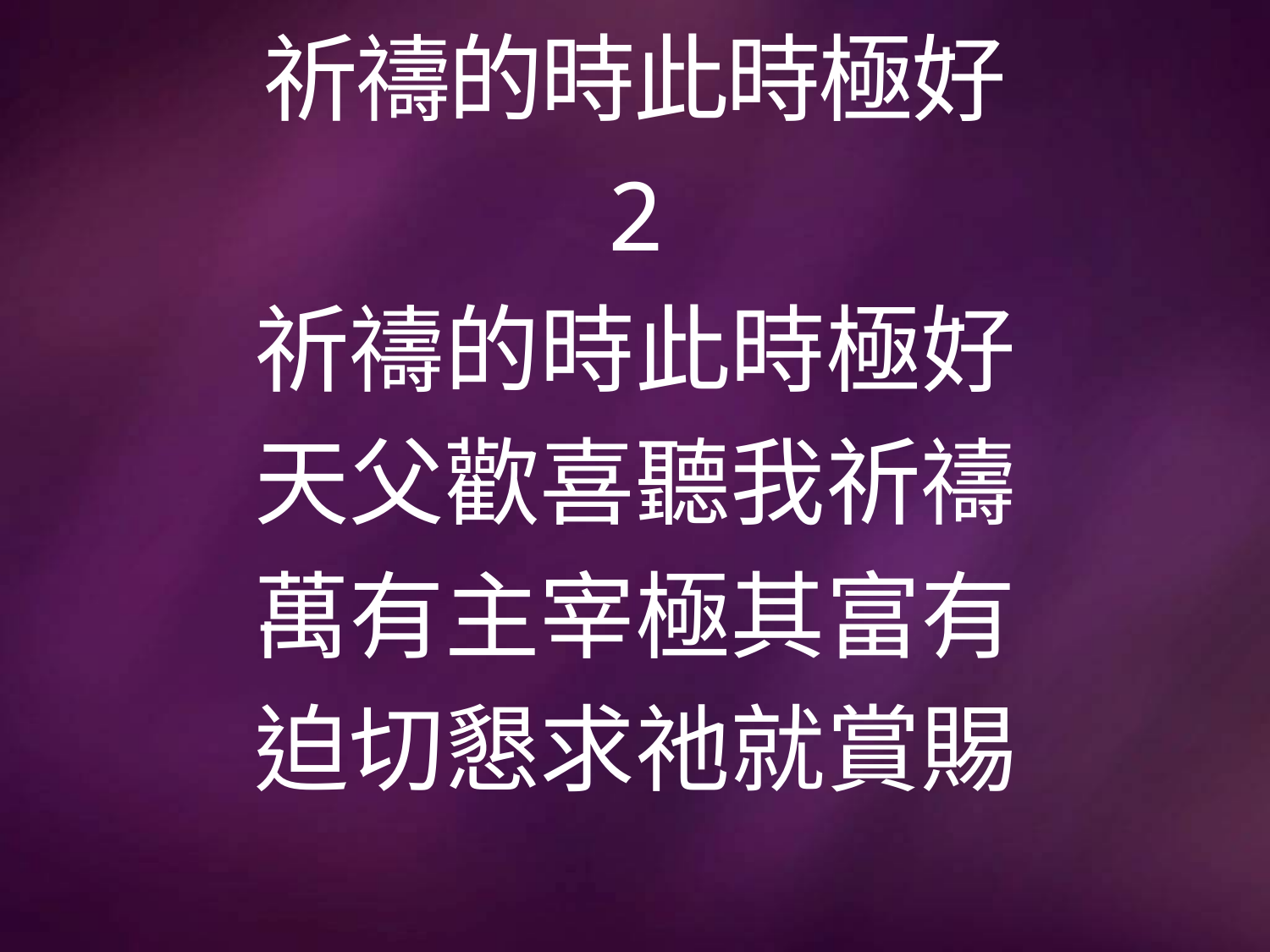

# 祈禱的時此時極好
2
祈禱的時此時極好
天父歡喜聽我祈禱
萬有主宰極其富有
迫切懇求祂就賞賜